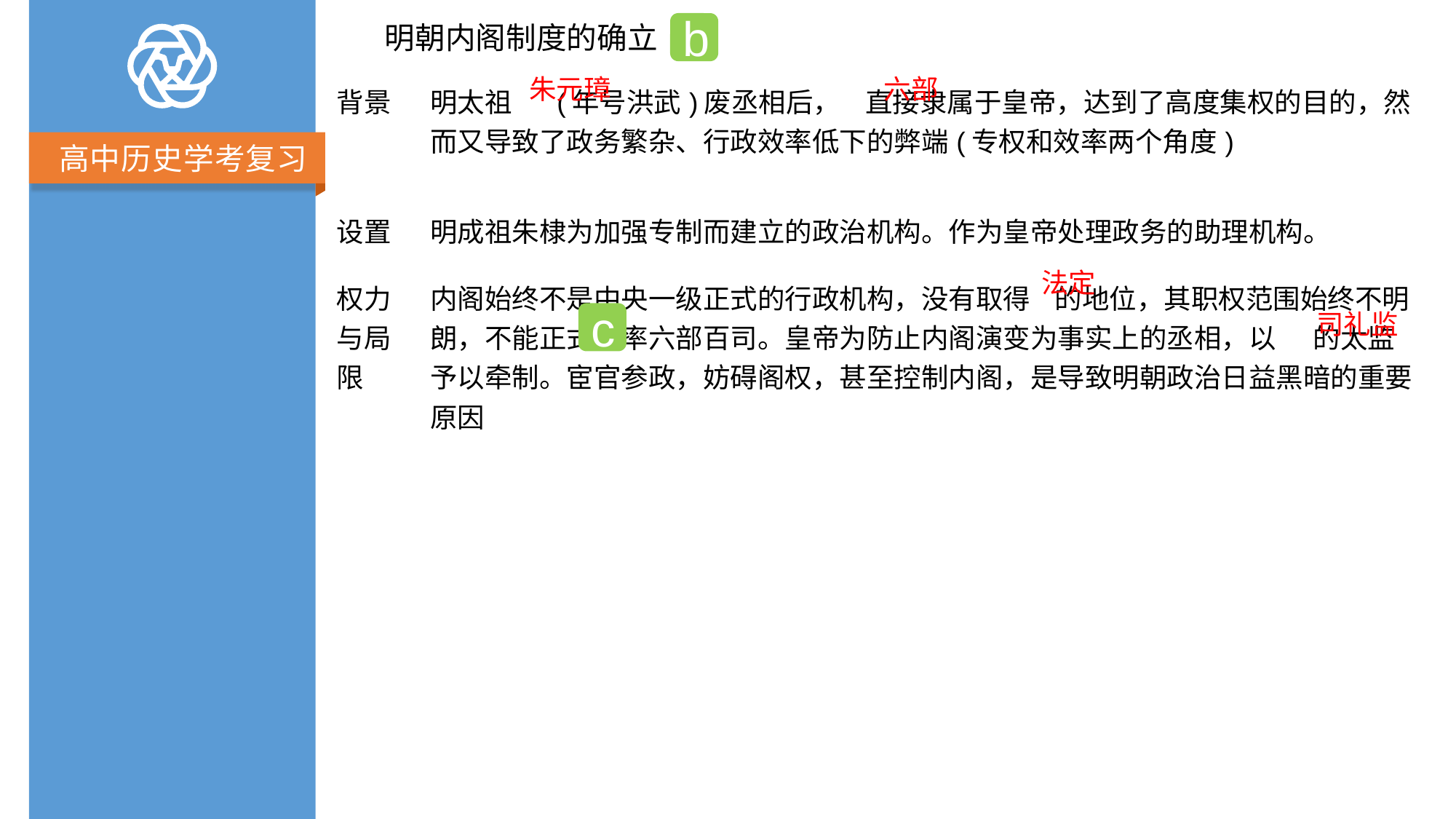

明朝内阁制度的确立
b
六部
朱元璋
| 背景 | 明太祖 (年号洪武)废丞相后， 直接隶属于皇帝，达到了高度集权的目的，然而又导致了政务繁杂、行政效率低下的弊端(专权和效率两个角度) |
| --- | --- |
| 设置 | 明成祖朱棣为加强专制而建立的政治机构。作为皇帝处理政务的助理机构。 |
| 权力与局限 | 内阁始终不是中央一级正式的行政机构，没有取得 的地位，其职权范围始终不明朗，不能正式统率六部百司。皇帝为防止内阁演变为事实上的丞相，以 的太监予以牵制。宦官参政，妨碍阁权，甚至控制内阁，是导致明朝政治日益黑暗的重要原因 |
法定
司礼监
c